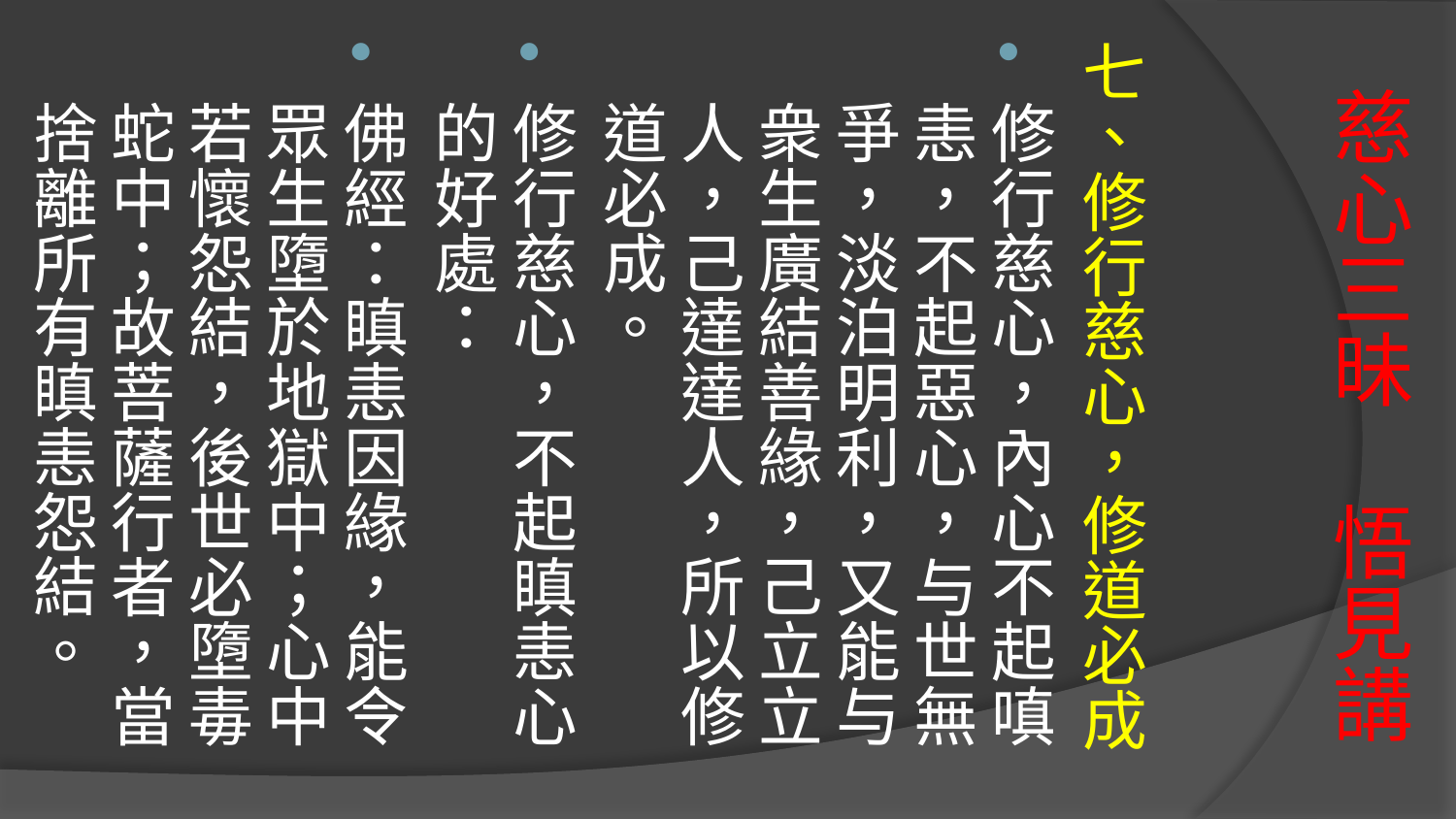

七、修行慈心，修道必成
修行慈心，內心不起嗔恚，不起惡心，与世無爭，淡泊明利，又能与衆生廣結善緣，己立立人，己達達人，所以修道必成。
修行慈心，不起瞋恚心的好處：
佛經：瞋恚因緣，能令眾生墮於地獄中；心中若懷怨結，後世必墮毒蛇中；故菩薩行者，當捨離所有瞋恚怨結。
# 慈心三昧     悟見講